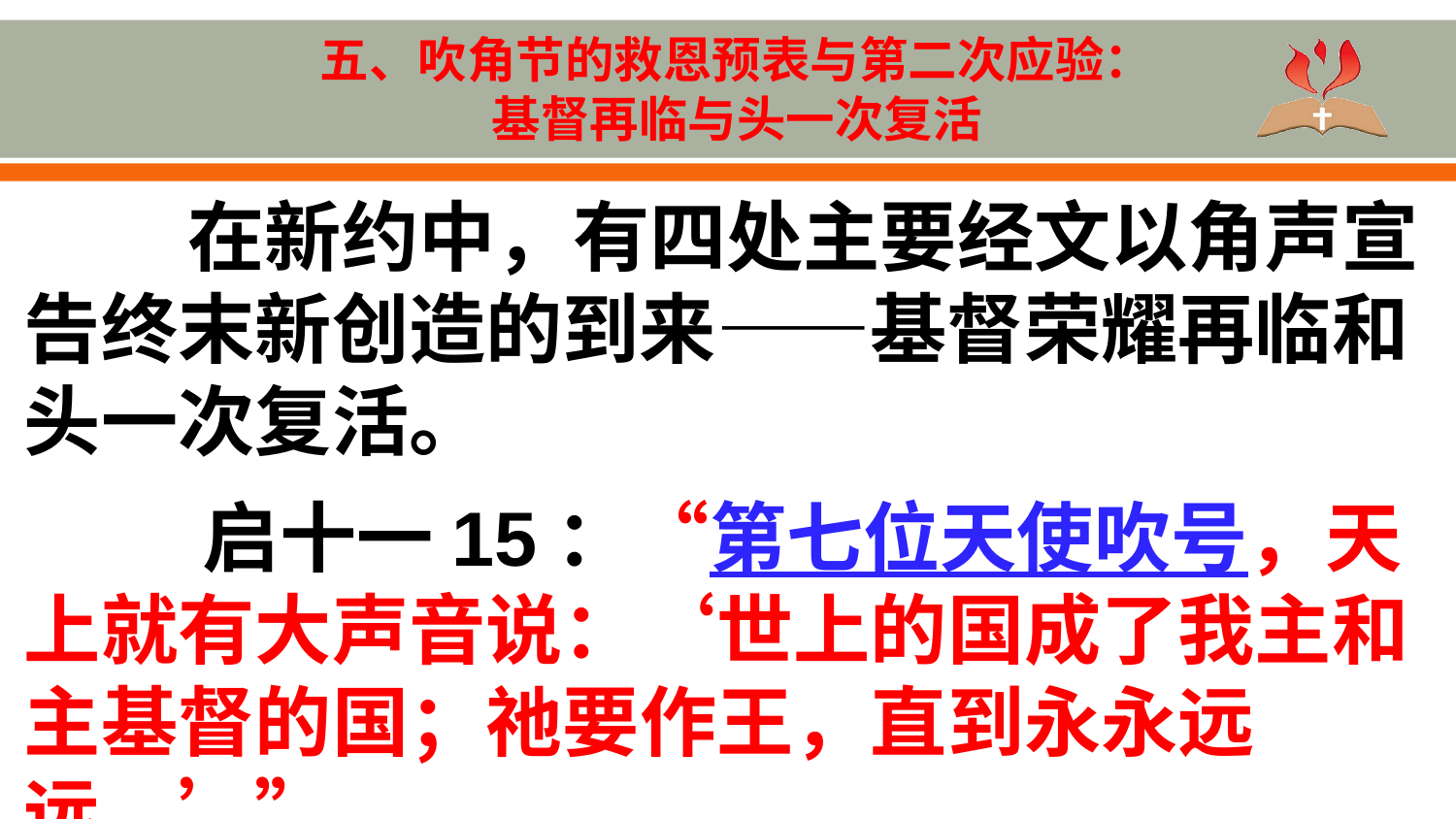

# 五、吹角节的救恩预表与第二次应验： 基督再临与头一次复活
在新约中，有四处主要经文以角声宣告终末新创造的到来——基督荣耀再临和头一次复活。
     启十一15：“第七位天使吹号，天上就有大声音说：‘世上的国成了我主和主基督的国；祂要作王，直到永永远远。’”